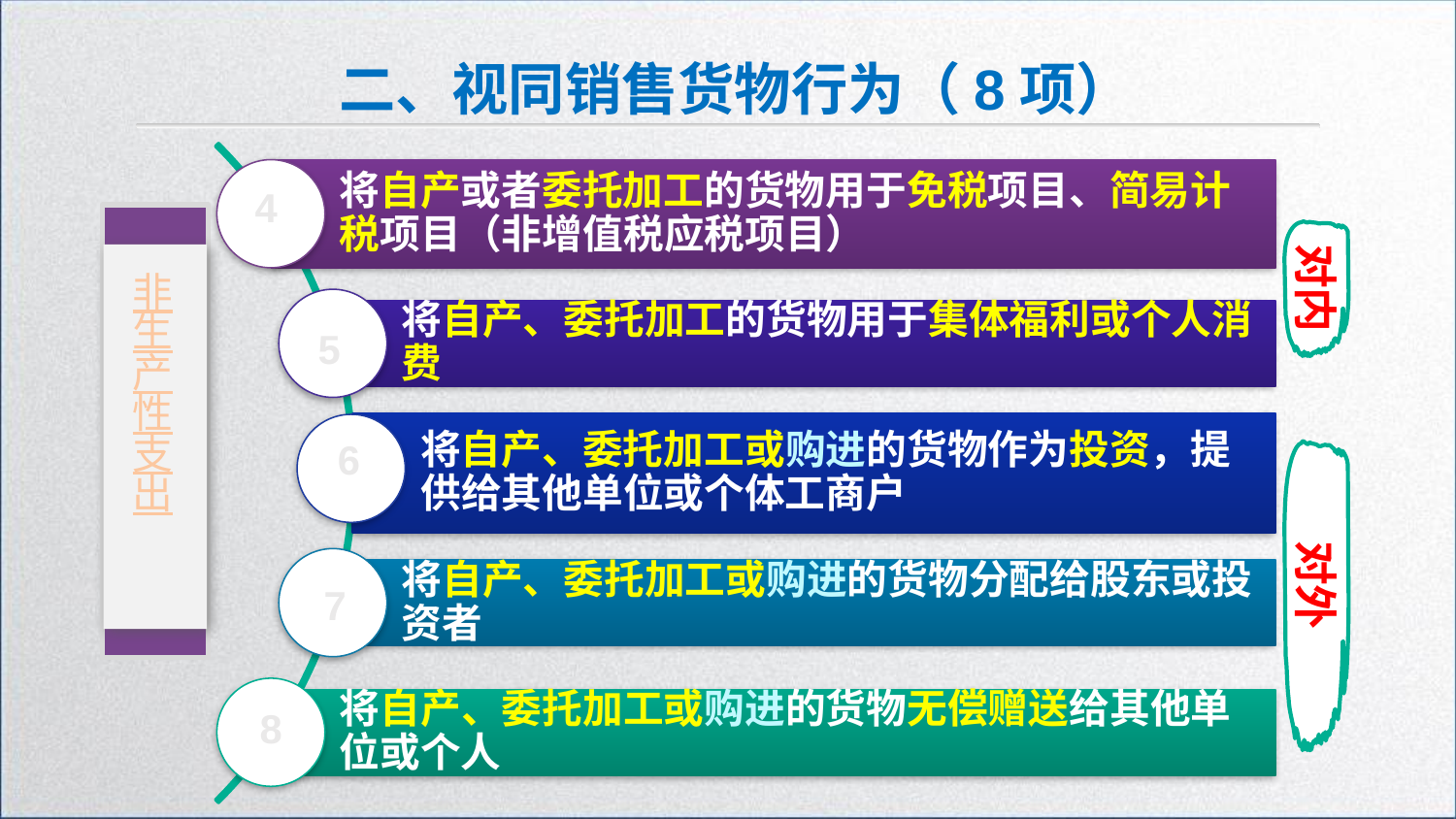

二、视同销售货物行为（8项）
将自产或者委托加工的货物用于免税项目、简易计税项目（非增值税应税项目）
将自产、委托加工的货物用于集体福利或个人消费
将自产、委托加工或购进的货物作为投资，提供给其他单位或个体工商户
将自产、委托加工或购进的货物分配给股东或投资者
将自产、委托加工或购进的货物无偿赠送给其他单位或个人
4

非生产性支出
对内

5
6
对外

7
8
89